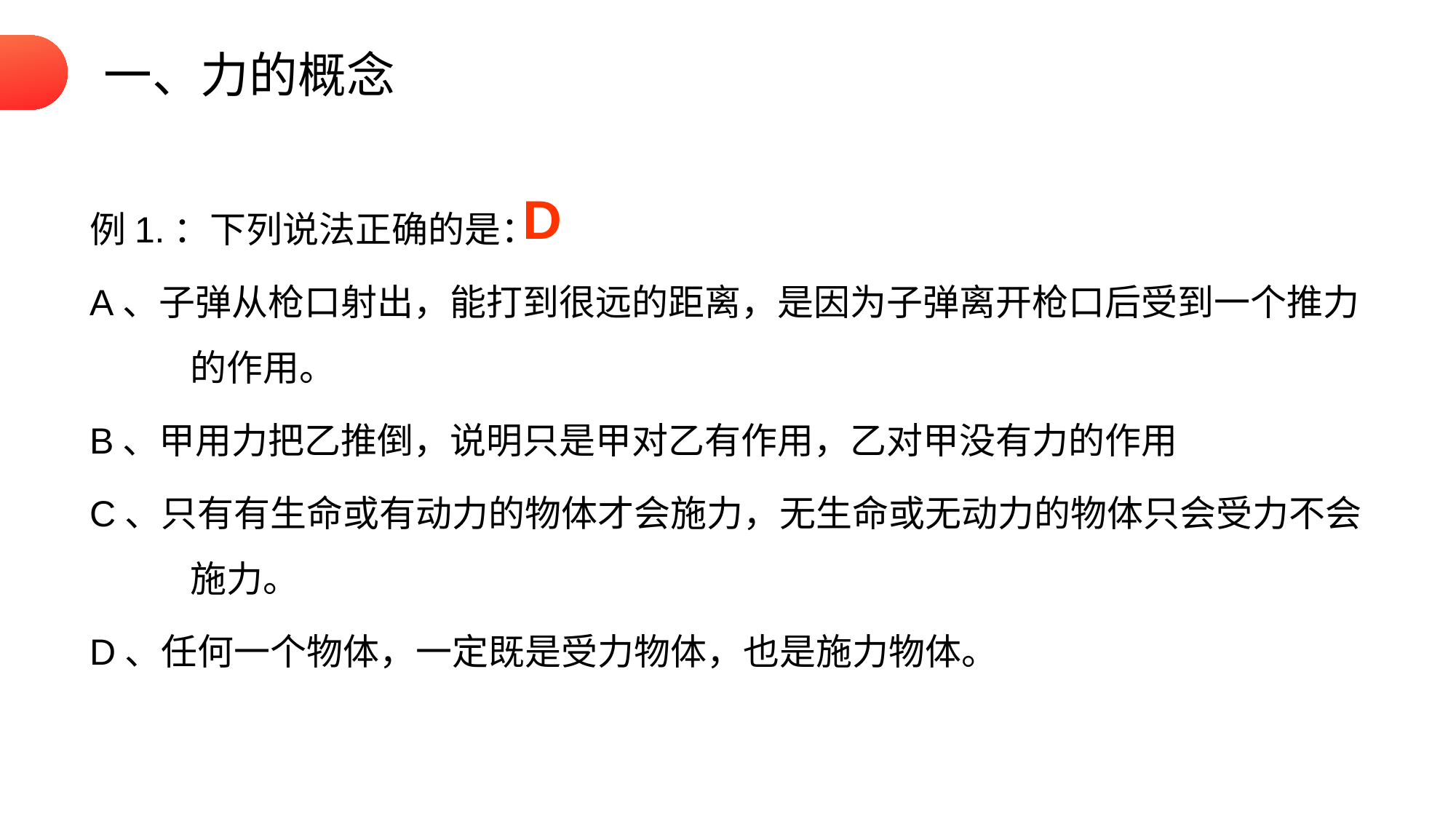

一、力的概念
例1.：下列说法正确的是：
A、子弹从枪口射出，能打到很远的距离，是因为子弹离开枪口后受到一个推力的作用。
B、甲用力把乙推倒，说明只是甲对乙有作用，乙对甲没有力的作用
C、只有有生命或有动力的物体才会施力，无生命或无动力的物体只会受力不会施力。
D、任何一个物体，一定既是受力物体，也是施力物体。
D